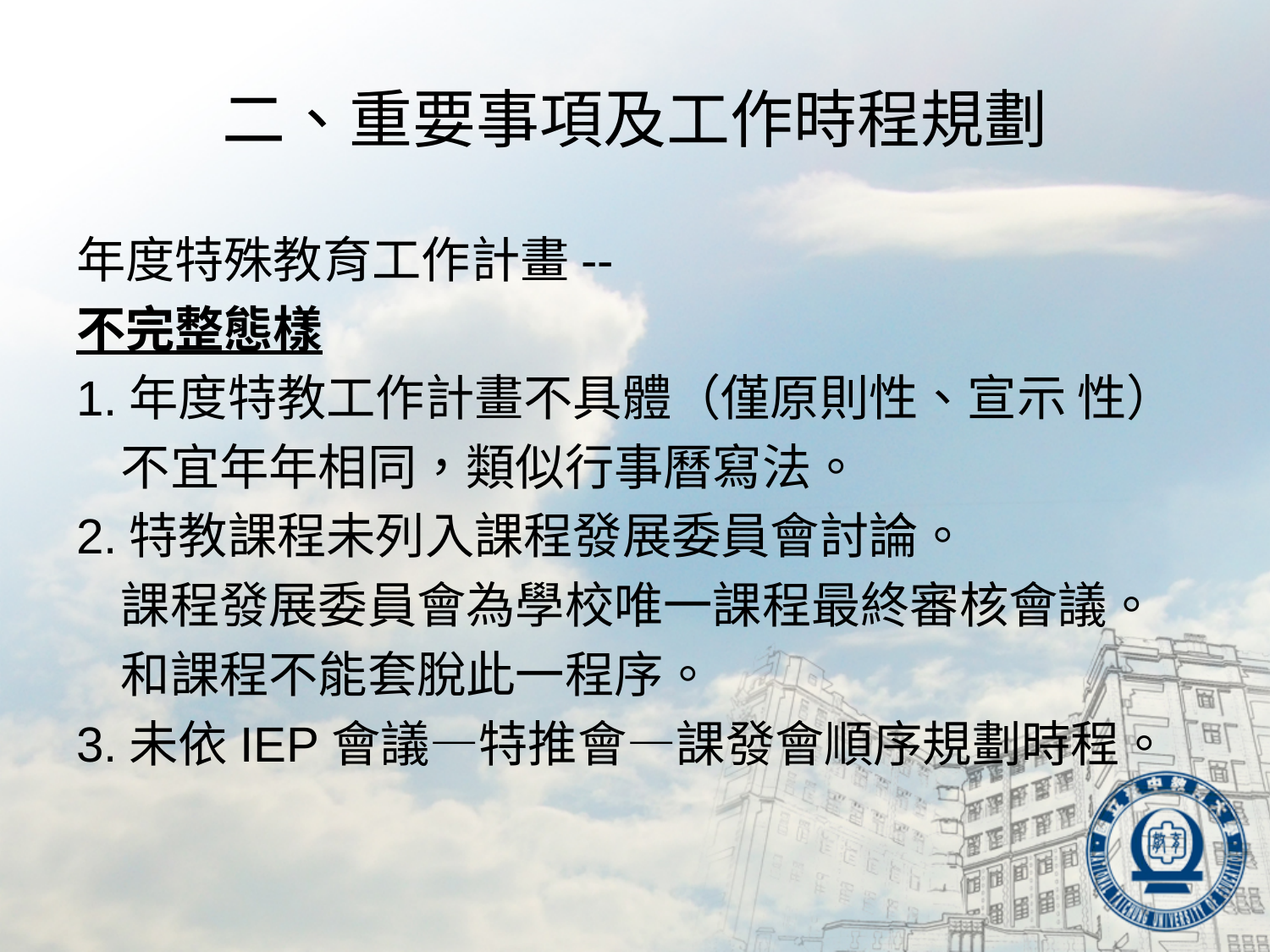

# 二、重要事項及工作時程規劃
年度特殊教育工作計畫--
不完整態樣
1.年度特教工作計畫不具體（僅原則性、宣示 性）
   不宜年年相同，類似行事曆寫法。
2.特教課程未列入課程發展委員會討論。
   課程發展委員會為學校唯一課程最終審核會議。
   和課程不能套脫此一程序。
3.未依IEP會議—特推會—課發會順序規劃時程。